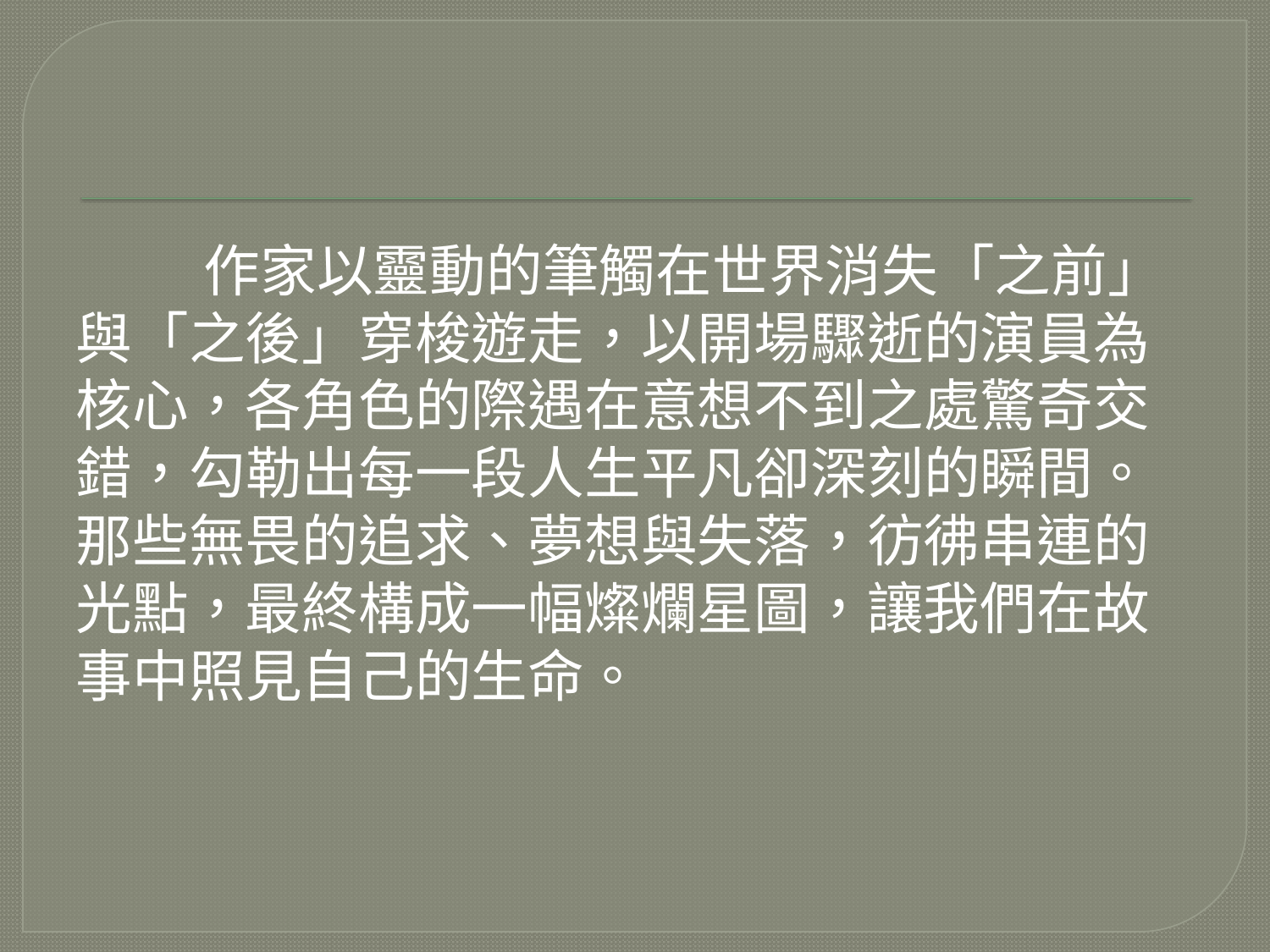

#
         作家以靈動的筆觸在世界消失「之前」與「之後」穿梭遊走，以開場驟逝的演員為核心，各角色的際遇在意想不到之處驚奇交錯，勾勒出每一段人生平凡卻深刻的瞬間。那些無畏的追求、夢想與失落，彷彿串連的光點，最終構成一幅燦爛星圖，讓我們在故事中照見自己的生命。